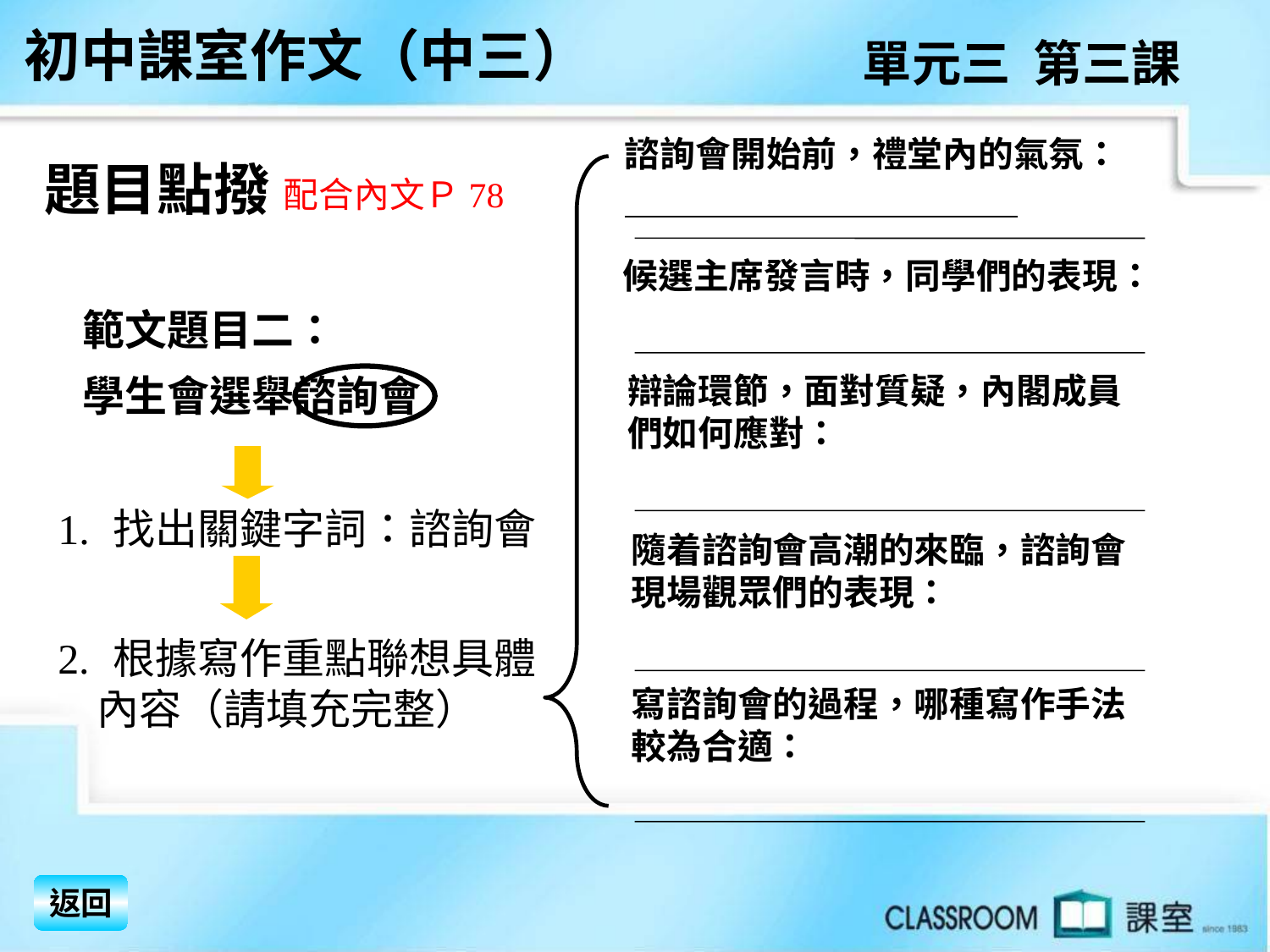

初中課室作文（中三）
單元三  第三課
諮詢會開始前，禮堂內的氣氛：

題目點撥

配合內文Ｐ78

候選主席發言時，同學們的表現：
範文題目二：
學生會選舉諮詢會

辯論環節，面對質疑，內閣成員們如何應對：

1. 找出關鍵字詞：諮詢會

隨着諮詢會高潮的來臨，諮詢會現場觀眾們的表現：

2. 根據寫作重點聯想具體
   內容（請填充完整）

寫諮詢會的過程，哪種寫作手法較為合適：

返回